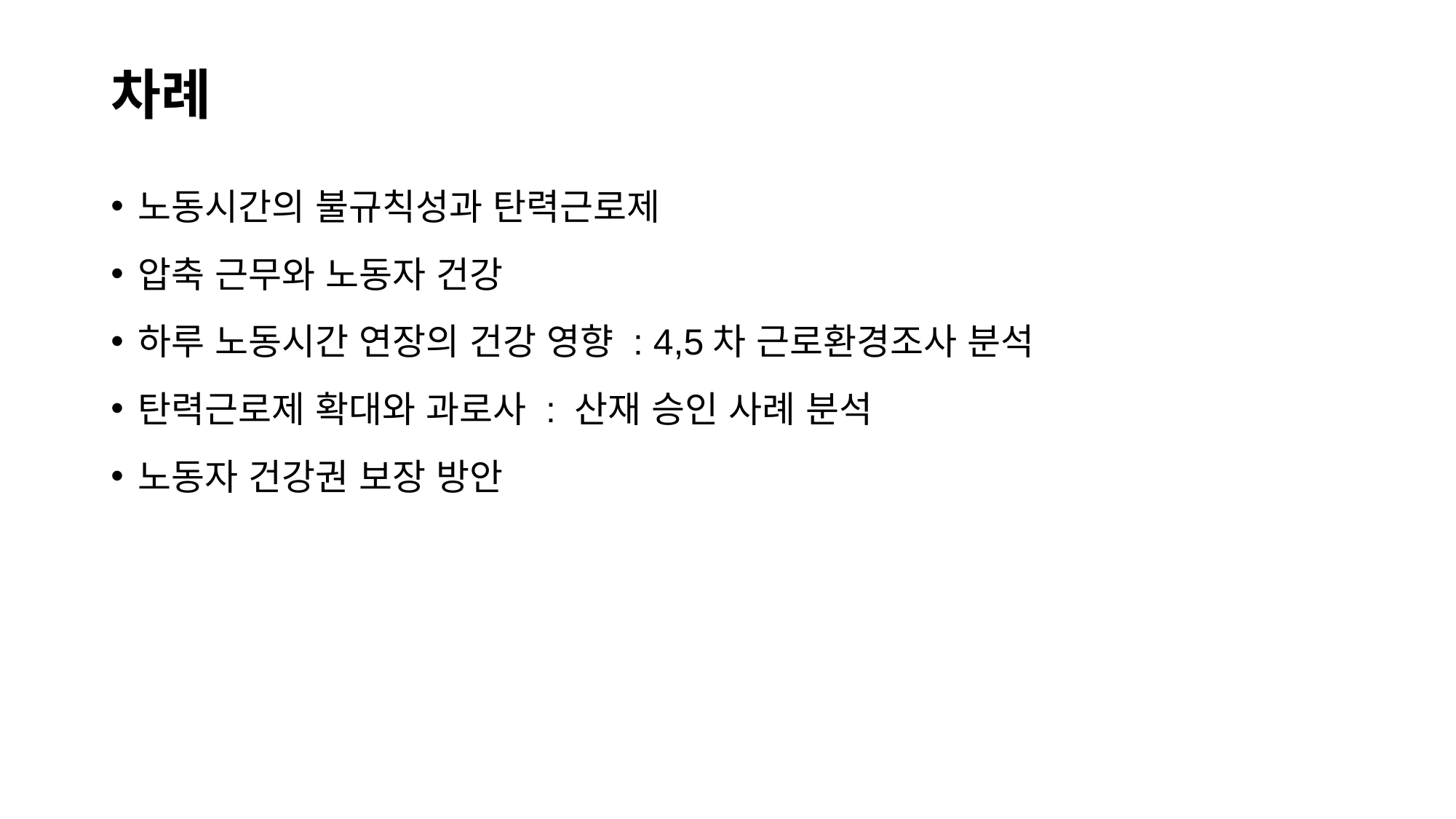

# 차례
노동시간의 불규칙성과 탄력근로제
압축 근무와 노동자 건강
하루 노동시간 연장의 건강 영향 : 4,5차 근로환경조사 분석
탄력근로제 확대와 과로사 : 산재 승인 사례 분석
노동자 건강권 보장 방안